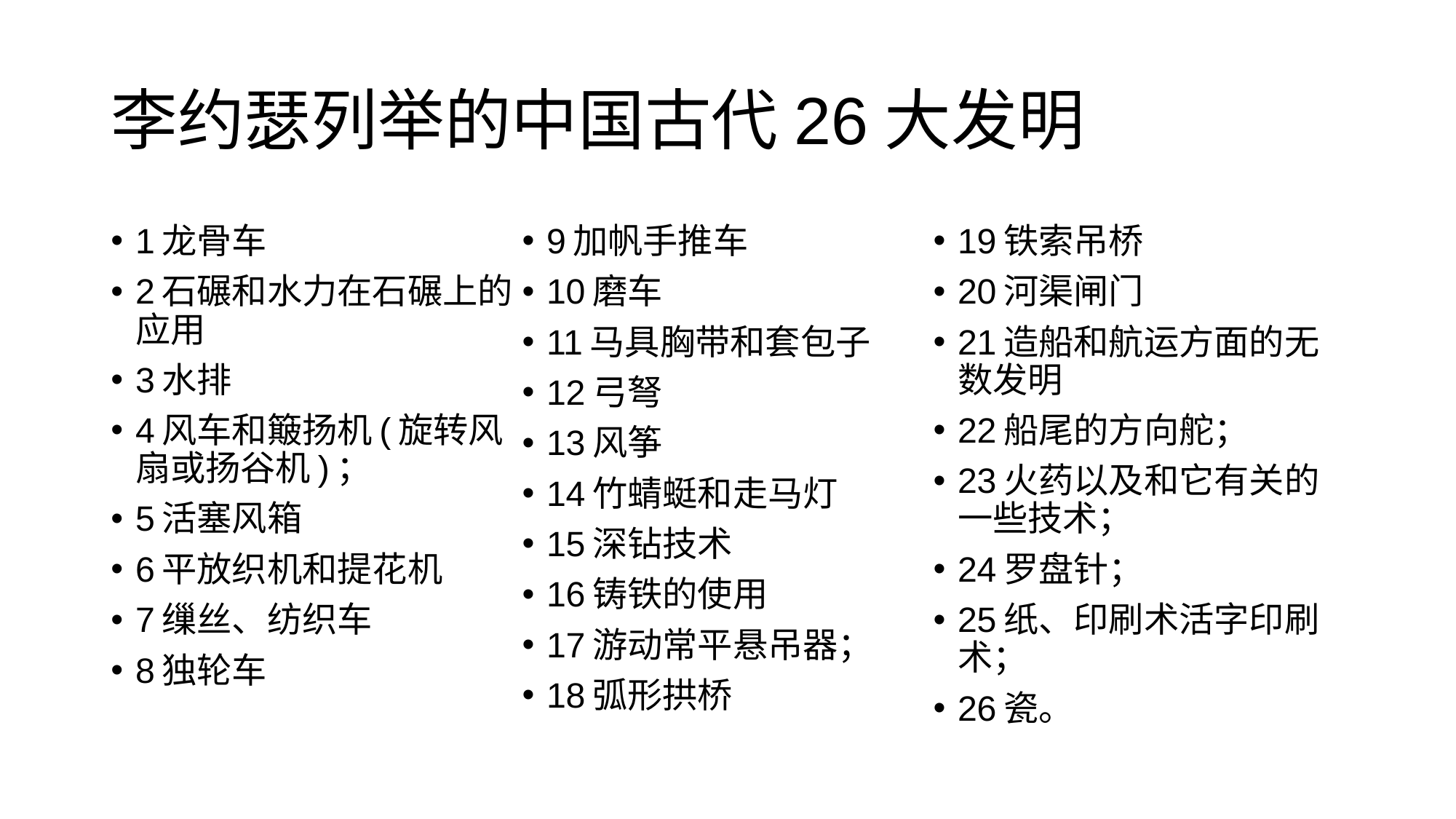

# 李约瑟列举的中国古代26大发明
1龙骨车
2石碾和水力在石碾上的应用
3水排
4风车和簸扬机(旋转风扇或扬谷机)；
5活塞风箱
6平放织机和提花机
7缫丝、纺织车
8独轮车
9加帆手推车
10磨车
11马具胸带和套包子
12弓弩
13风筝
14竹蜻蜓和走马灯
15深钻技术
16铸铁的使用
17游动常平悬吊器；
18弧形拱桥
19铁索吊桥
20河渠闸门
21造船和航运方面的无数发明
22船尾的方向舵；
23火药以及和它有关的一些技术；
24罗盘针；
25纸、印刷术活字印刷术；
26瓷。